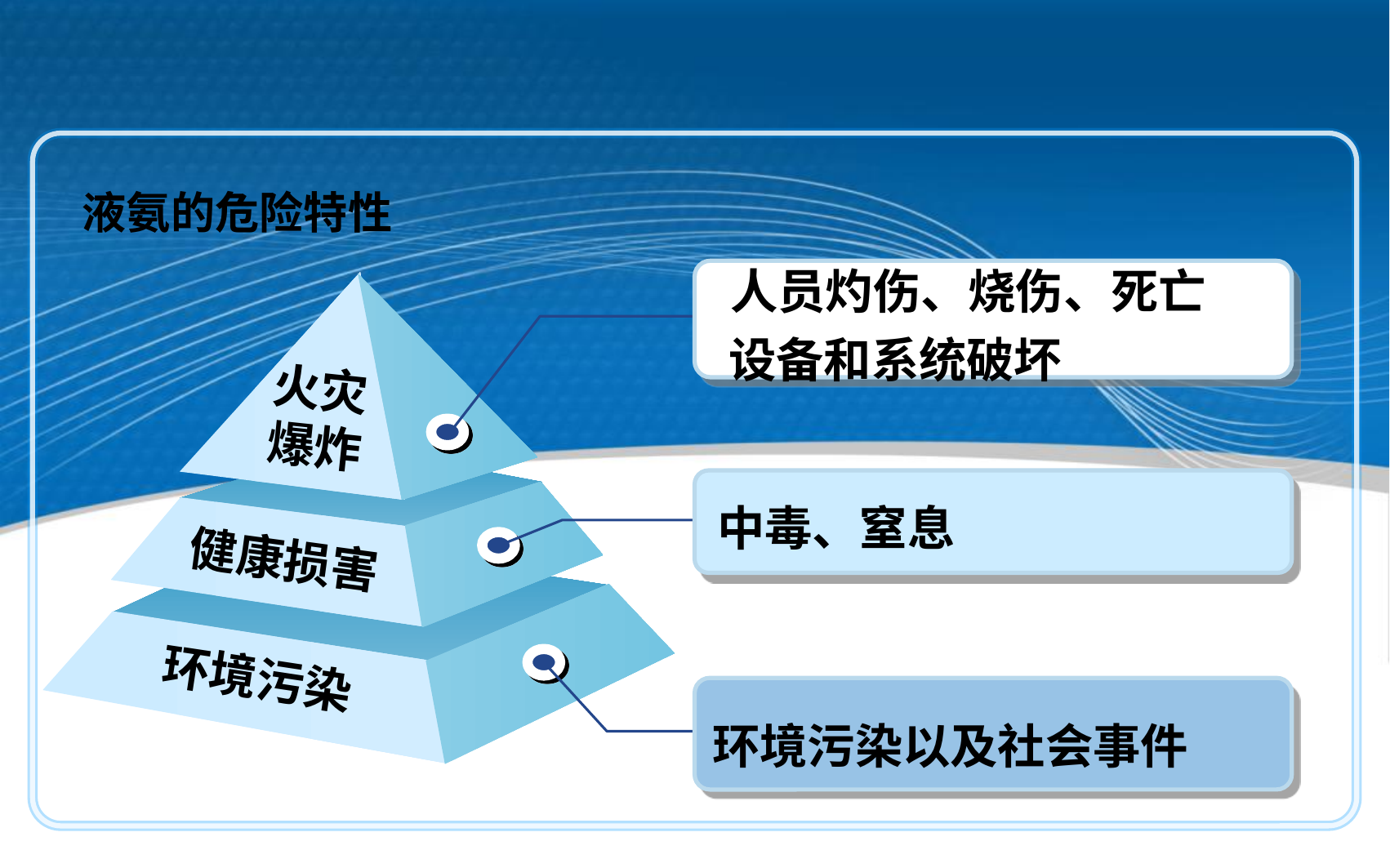

液氨的危险特性

  人员灼伤、烧伤、死亡
 设备和系统破坏

火灾
爆炸

中毒、窒息

健康损害

环境污染

环境污染以及社会事件